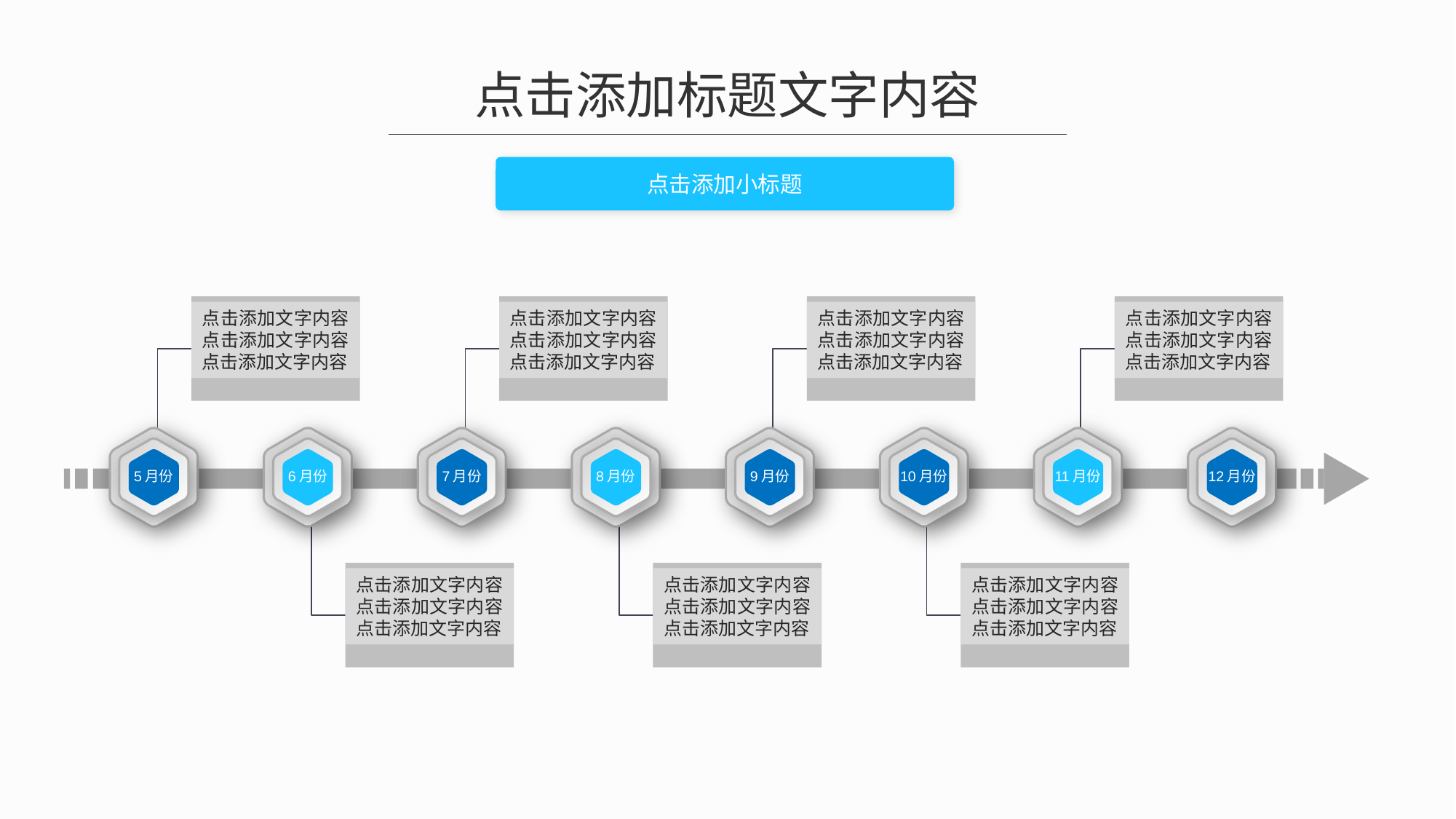

点击添加标题文字内容
点击添加小标题

点击添加文字内容点击添加文字内容点击添加文字内容

点击添加文字内容点击添加文字内容点击添加文字内容

点击添加文字内容点击添加文字内容点击添加文字内容

点击添加文字内容点击添加文字内容点击添加文字内容

5月份

6月份

7月份

8月份

9月份

10月份

11月份

12月份

点击添加文字内容点击添加文字内容点击添加文字内容

点击添加文字内容点击添加文字内容点击添加文字内容

点击添加文字内容点击添加文字内容点击添加文字内容